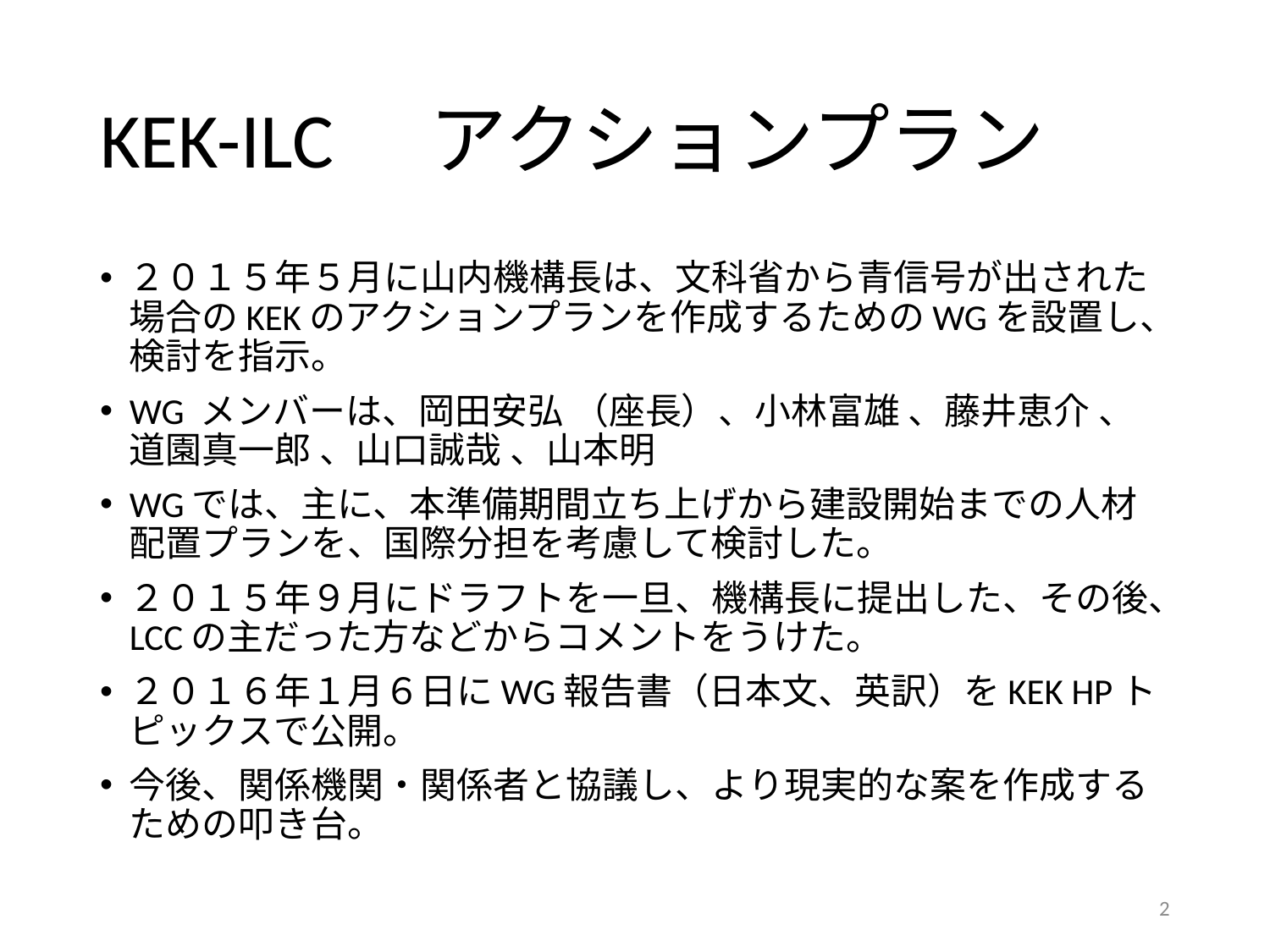

# KEK-ILC　アクションプラン
２０１５年５月に山内機構長は、文科省から青信号が出された場合のKEKのアクションプランを作成するためのWGを設置し、検討を指示。
WG メンバーは、岡田安弘 （座長）、小林富雄 、藤井恵介 、道園真一郎 、山口誠哉 、山本明
WGでは、主に、本準備期間立ち上げから建設開始までの人材配置プランを、国際分担を考慮して検討した。
２０１５年９月にドラフトを一旦、機構長に提出した、その後、LCCの主だった方などからコメントをうけた。
２０１６年１月６日にWG報告書（日本文、英訳）をKEK HPトピックスで公開。
今後、関係機関・関係者と協議し、より現実的な案を作成するための叩き台。

2